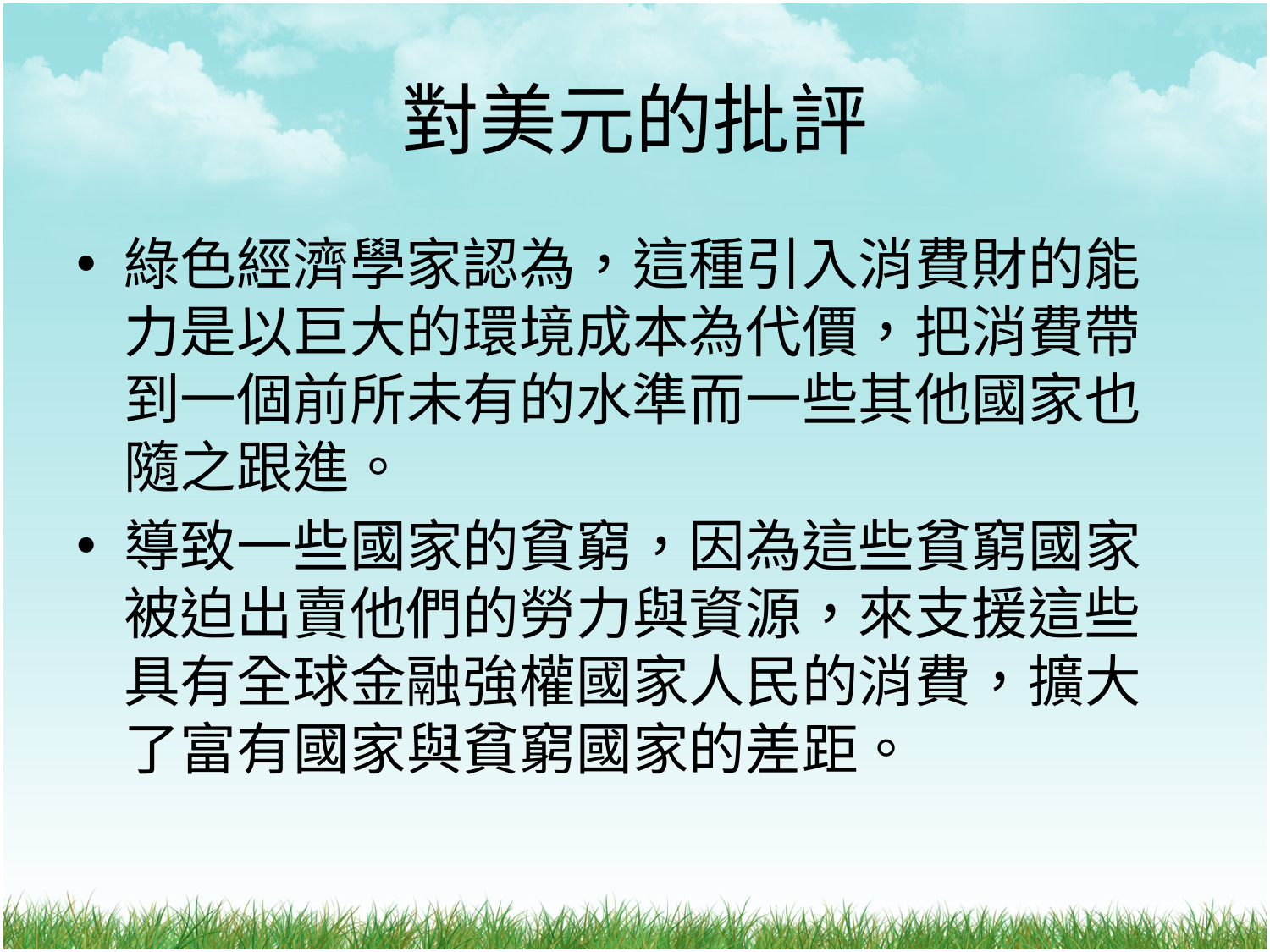

# 對美元的批評
綠色經濟學家認為，這種引入消費財的能力是以巨大的環境成本為代價，把消費帶到一個前所未有的水準而一些其他國家也隨之跟進。
導致一些國家的貧窮，因為這些貧窮國家被迫出賣他們的勞力與資源，來支援這些具有全球金融強權國家人民的消費，擴大了富有國家與貧窮國家的差距。